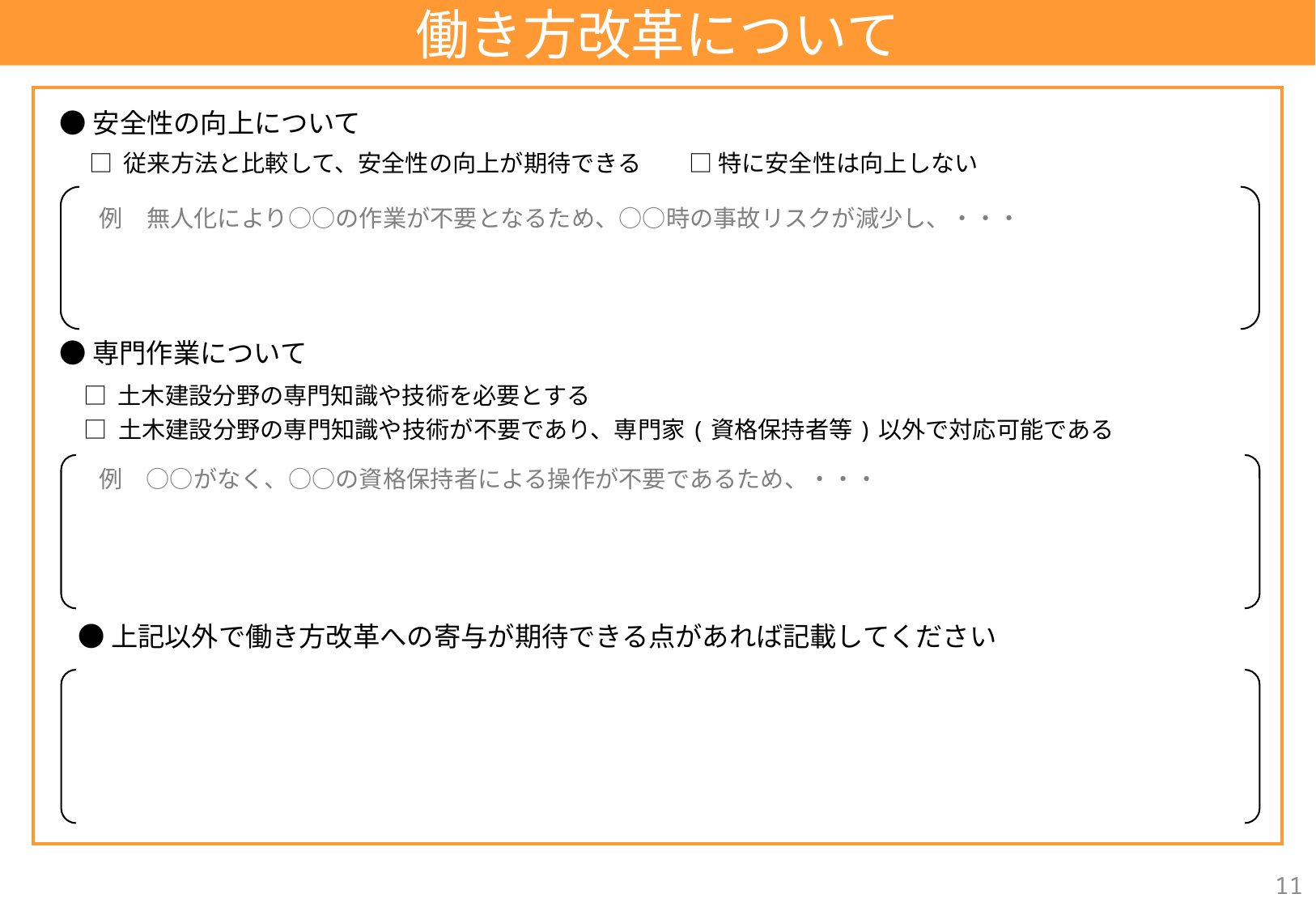

働き方改革について

●安全性の向上について
□ 従来方法と比較して、安全性の向上が期待できる　　□ 特に安全性は向上しない

例　無人化により○○の作業が不要となるため、○○時の事故リスクが減少し、・・・
●専門作業について
□ 土木建設分野の専門知識や技術を必要とする
□ 土木建設分野の専門知識や技術が不要であり、専門家(資格保持者等)以外で対応可能である

例　○○がなく、○○の資格保持者による操作が不要であるため、・・・
●上記以外で働き方改革への寄与が期待できる点があれば記載してください

11